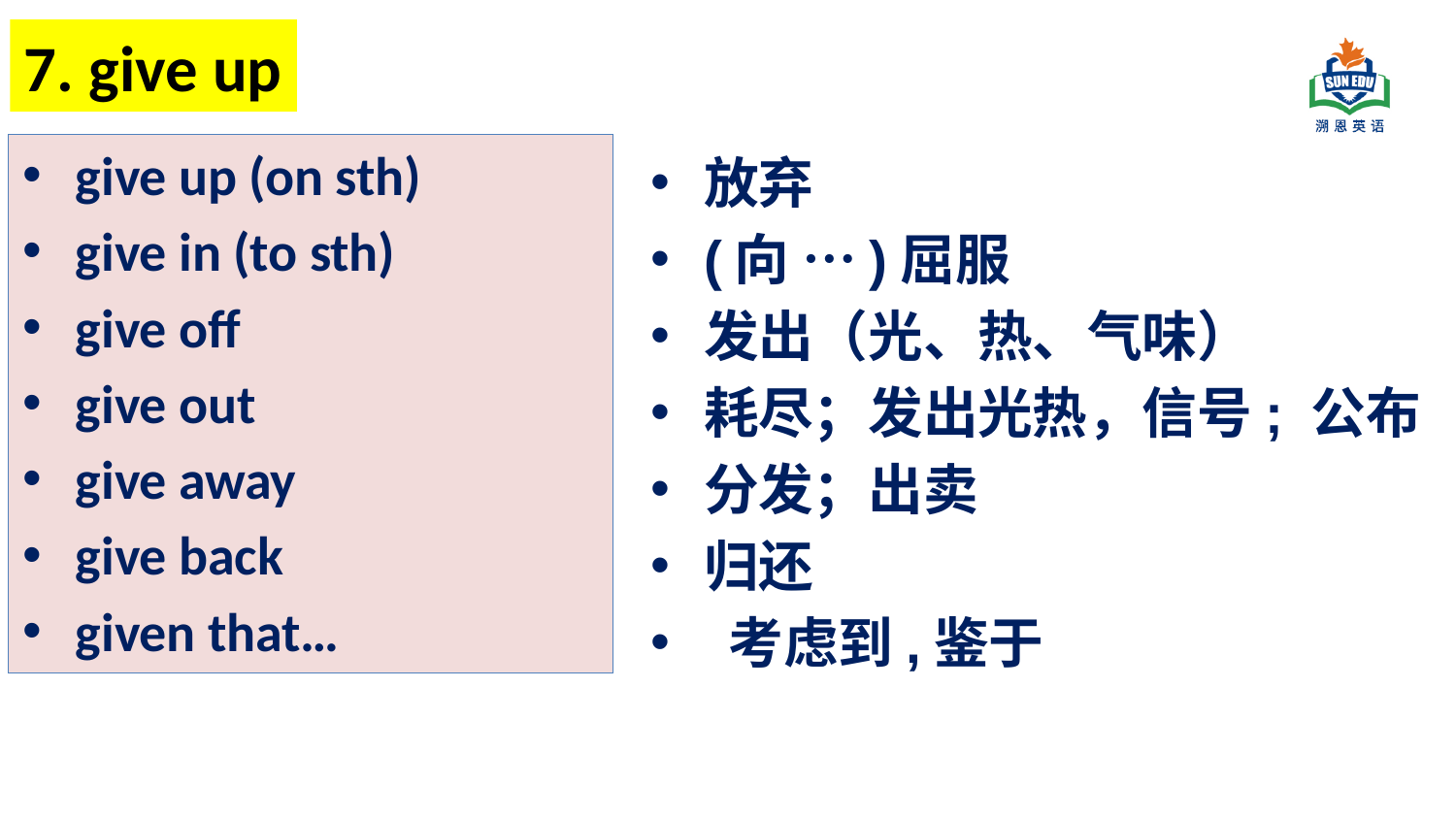

7. give up
give up (on sth)
give in (to sth)
give off
give out
give away
give back
given that…
放弃
(向 …)屈服
发出（光、热、气味）
耗尽；发出光热，信号; 公布
分发；出卖
归还
 考虑到,鉴于